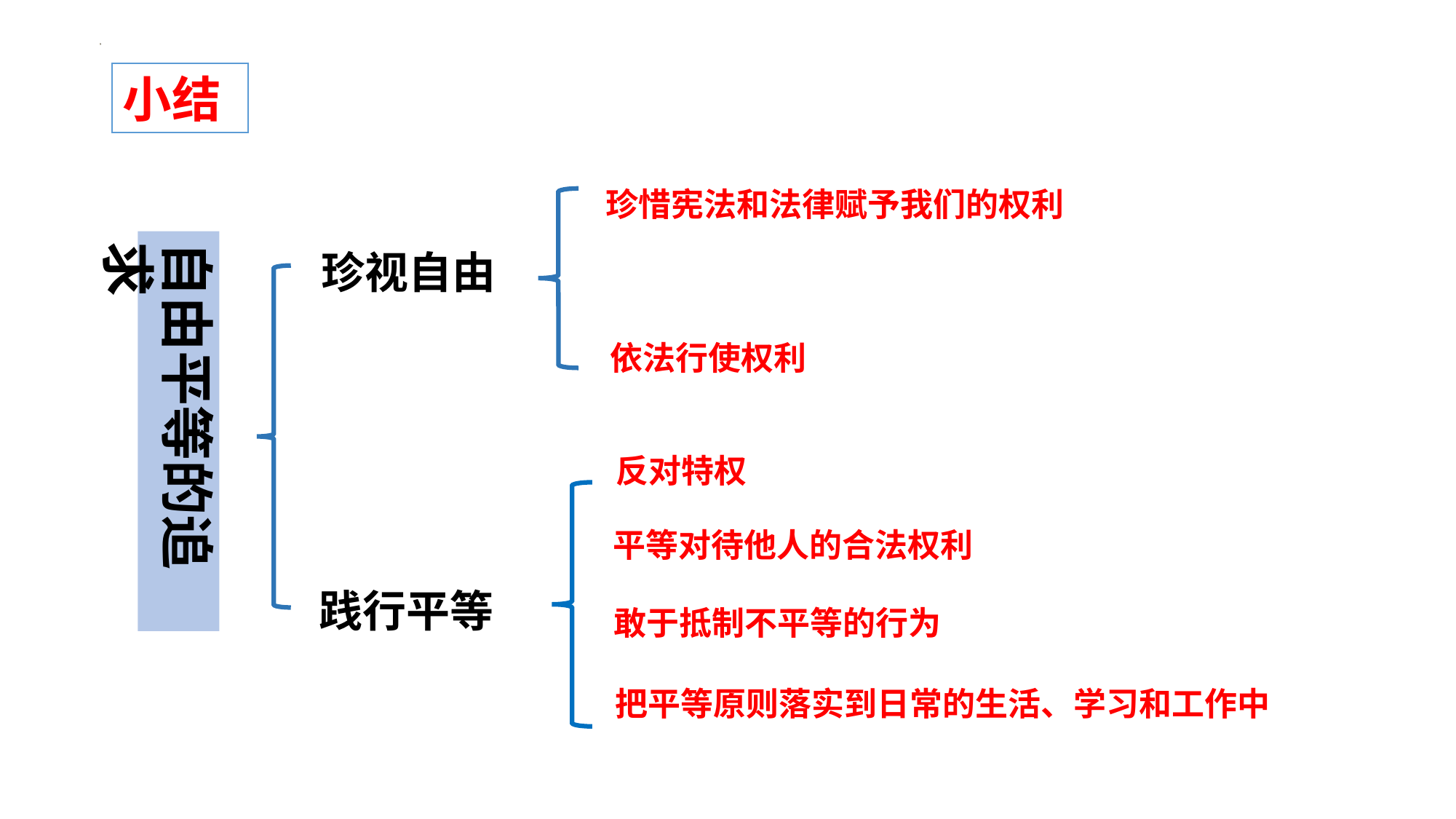

小结
珍惜宪法和法律赋予我们的权利

自由平等的追求
珍视自由

依法行使权利
反对特权

平等对待他人的合法权利
践行平等
敢于抵制不平等的行为
把平等原则落实到日常的生活、学习和工作中